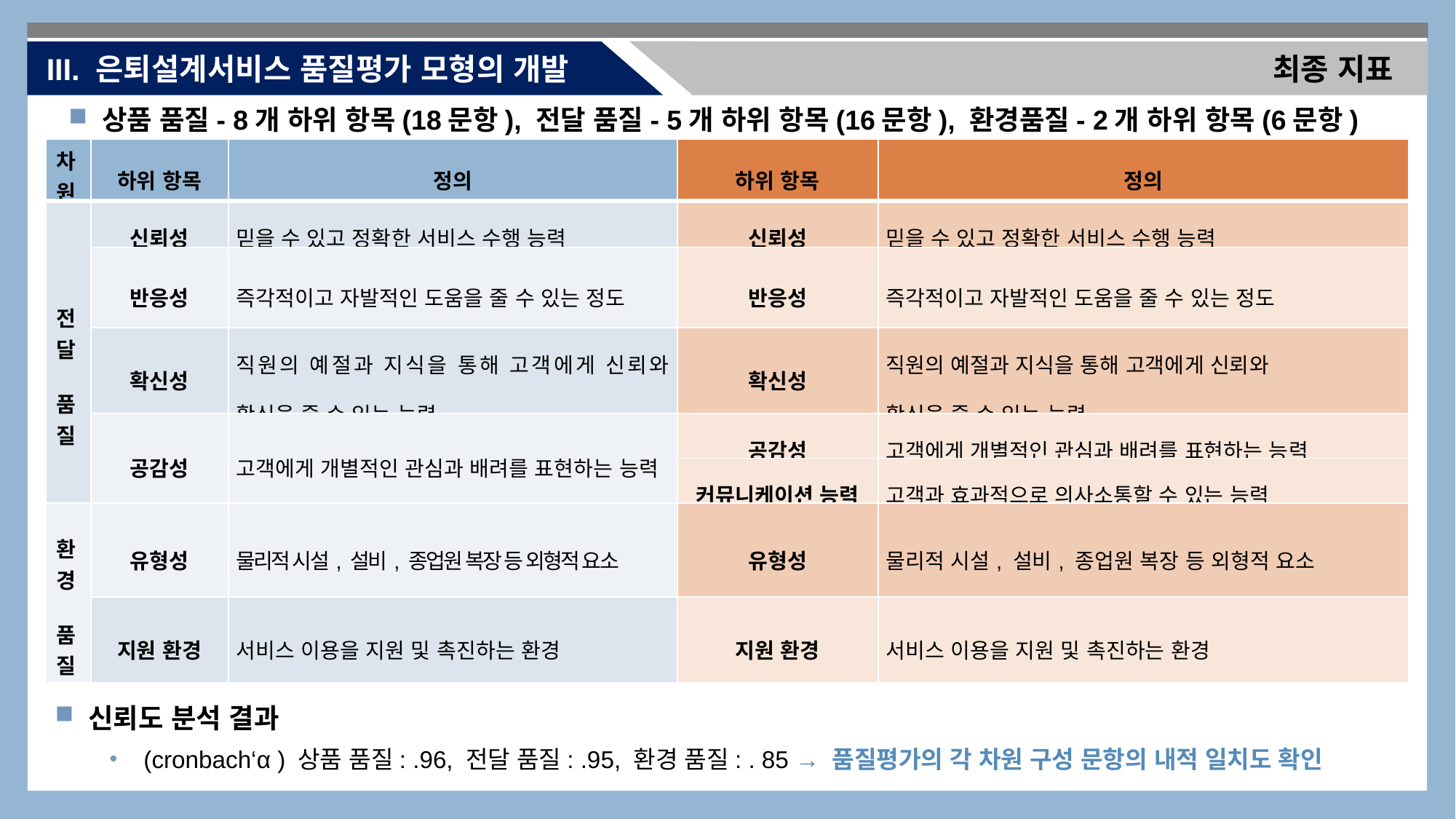

III. 은퇴설계서비스 품질평가 모형의 개발

최종 지표
 상품 품질- 8개 하위 항목(18문항), 전달 품질- 5개 하위 항목(16문항), 환경품질- 2개 하위 항목(6문항)
| 차원 | 하위 항목 | 정의 | 하위 항목 | 정의 |
| --- | --- | --- | --- | --- |
| 전달 품질 | 신뢰성 | 믿을 수 있고 정확한 서비스 수행 능력 | 신뢰성 | 믿을 수 있고 정확한 서비스 수행 능력 |
|  | 반응성 | 즉각적이고 자발적인 도움을 줄 수 있는 정도 | 반응성 | 즉각적이고 자발적인 도움을 줄 수 있는 정도 |
|  | 확신성 | 직원의 예절과 지식을 통해 고객에게 신뢰와 확신을 줄 수 있는 능력 | 확신성 | 직원의 예절과 지식을 통해 고객에게 신뢰와 확신을 줄 수 있는 능력 |
|  | 공감성 | 고객에게 개별적인 관심과 배려를 표현하는 능력 | 공감성 | 고객에게 개별적인 관심과 배려를 표현하는 능력 |
|  |  |  | 커뮤니케이션 능력 | 고객과 효과적으로 의사소통할 수 있는 능력 |
| 환경 품질 | 유형성 | 물리적 시설, 설비, 종업원 복장 등 외형적 요소 | 유형성 | 물리적 시설, 설비, 종업원 복장 등 외형적 요소 |
|  | 지원 환경 | 서비스 이용을 지원 및 촉진하는 환경 | 지원 환경 | 서비스 이용을 지원 및 촉진하는 환경 |

 신뢰도 분석 결과
(cronbach‘α ) 상품 품질: .96, 전달 품질: .95, 환경 품질: . 85 → 품질평가의 각 차원 구성 문항의 내적 일치도 확인